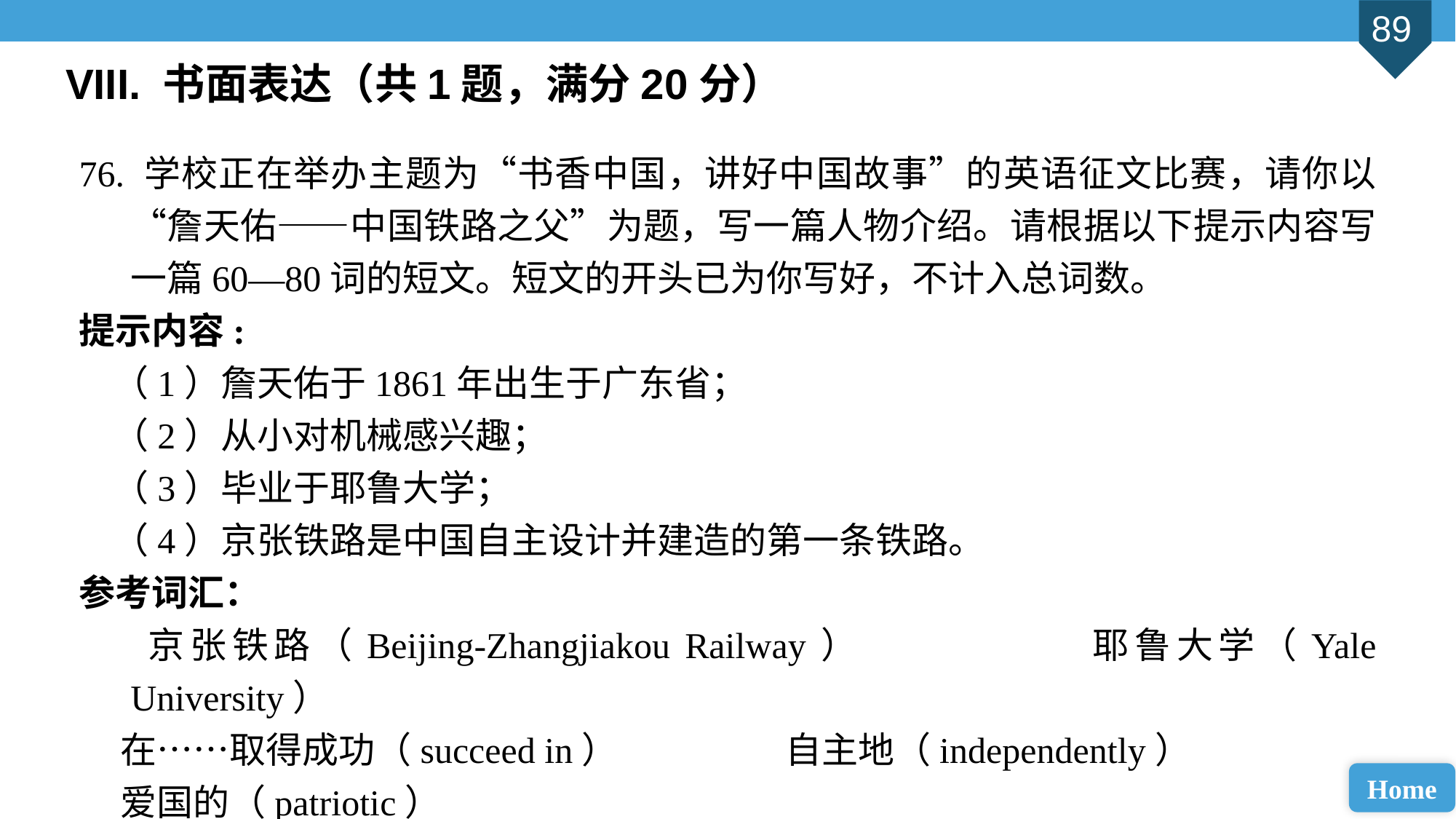

VIII. 书面表达（共1题，满分20分）
76. 学校正在举办主题为“书香中国，讲好中国故事”的英语征文比赛，请你以“詹天佑——中国铁路之父”为题，写一篇人物介绍。请根据以下提示内容写一篇60—80词的短文。短文的开头已为你写好，不计入总词数。
提示内容:
   （1）詹天佑于1861年出生于广东省；
   （2）从小对机械感兴趣；
   （3）毕业于耶鲁大学；
   （4）京张铁路是中国自主设计并建造的第一条铁路。
参考词汇：
    京张铁路（Beijing-Zhangjiakou Railway）	 	耶鲁大学（Yale University）
    在……取得成功（succeed in）	 	自主地（independently）
    爱国的（patriotic）